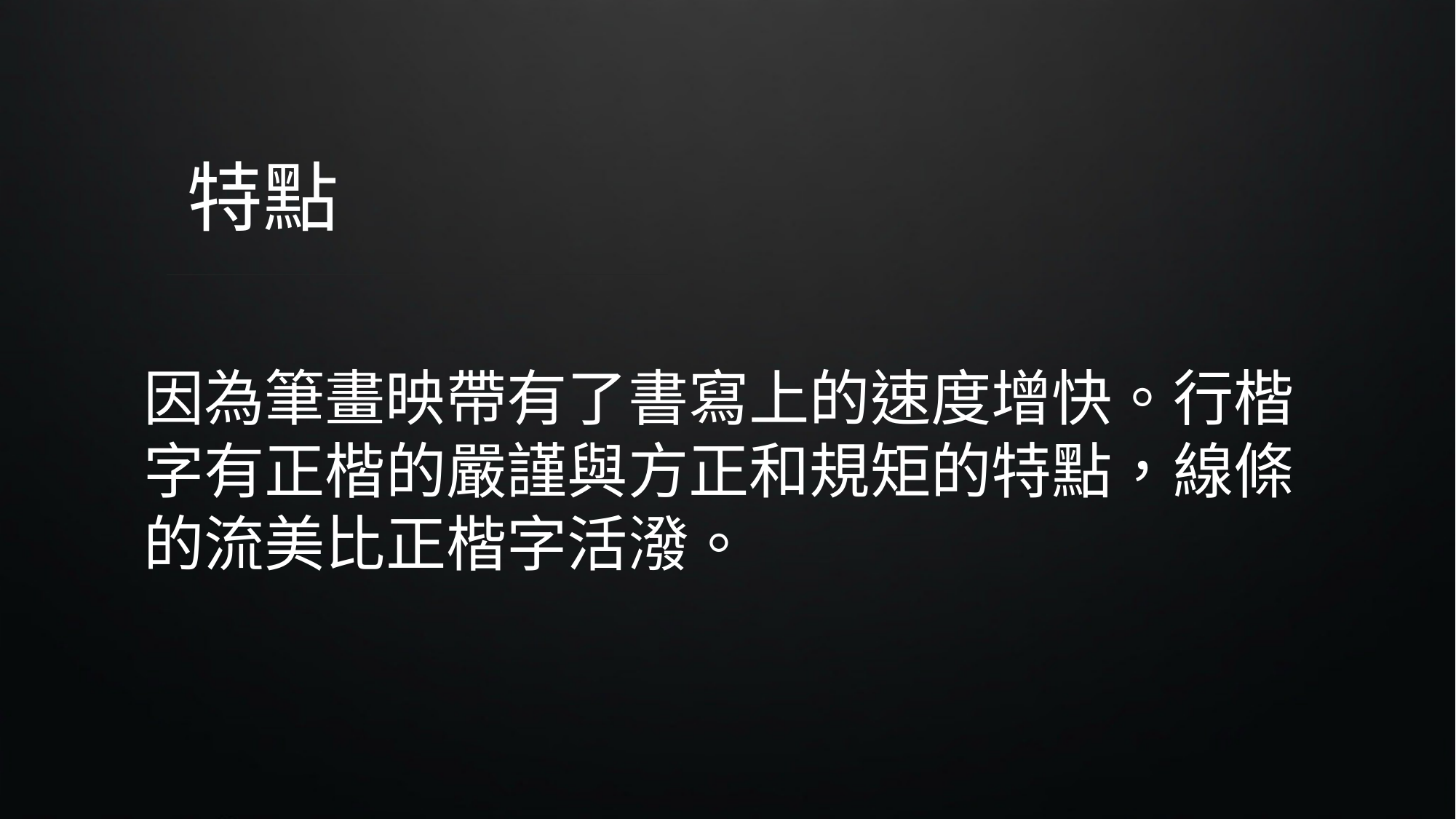

特點
因為筆畫映帶有了書寫上的速度增快。行楷字有正楷的嚴謹與方正和規矩的特點，線條的流美比正楷字活潑。